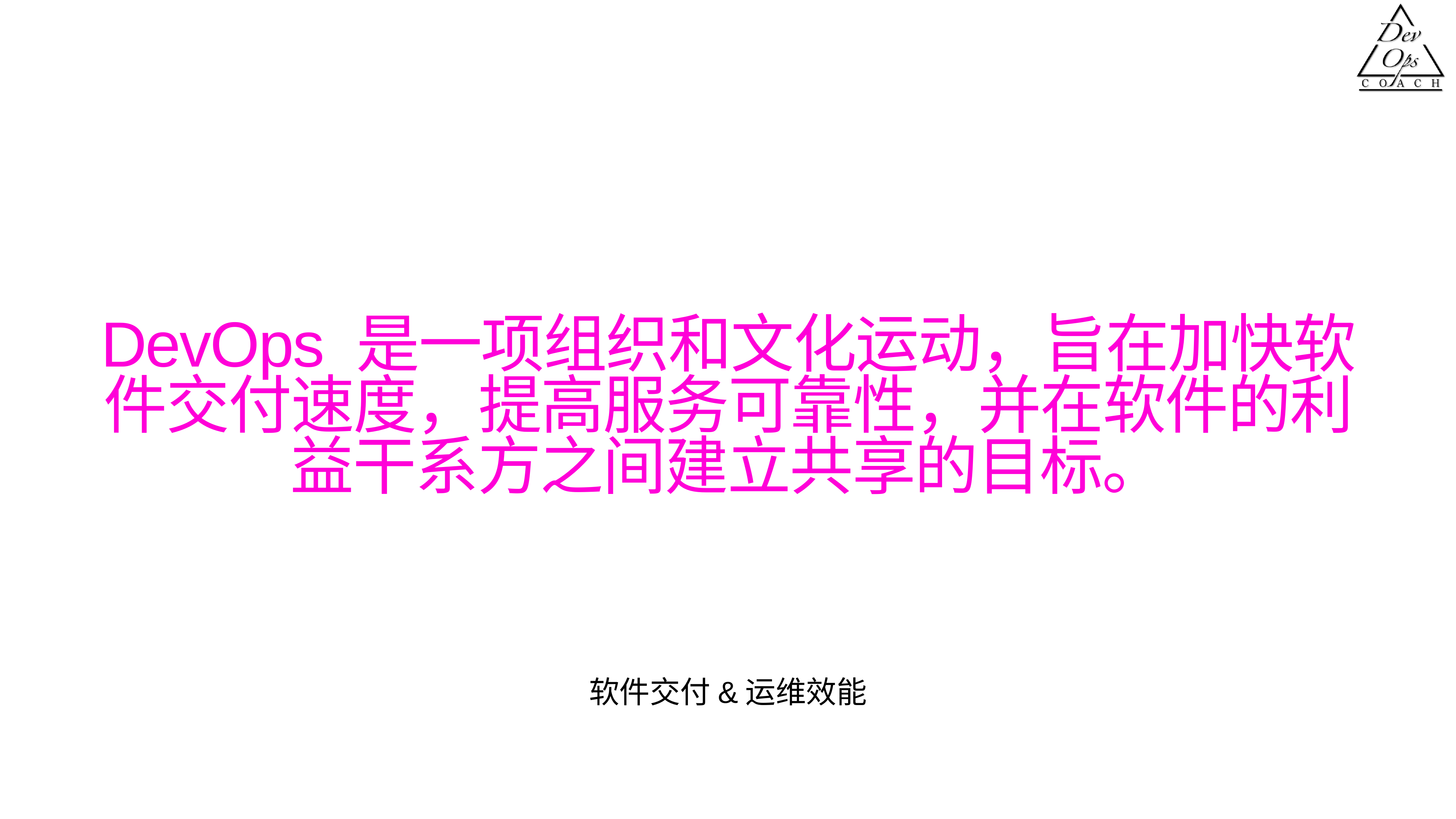

DevOps 是一项组织和文化运动，旨在加快软件交付速度，提高服务可靠性，并在软件的利益干系方之间建立共享的目标。
软件交付&运维效能